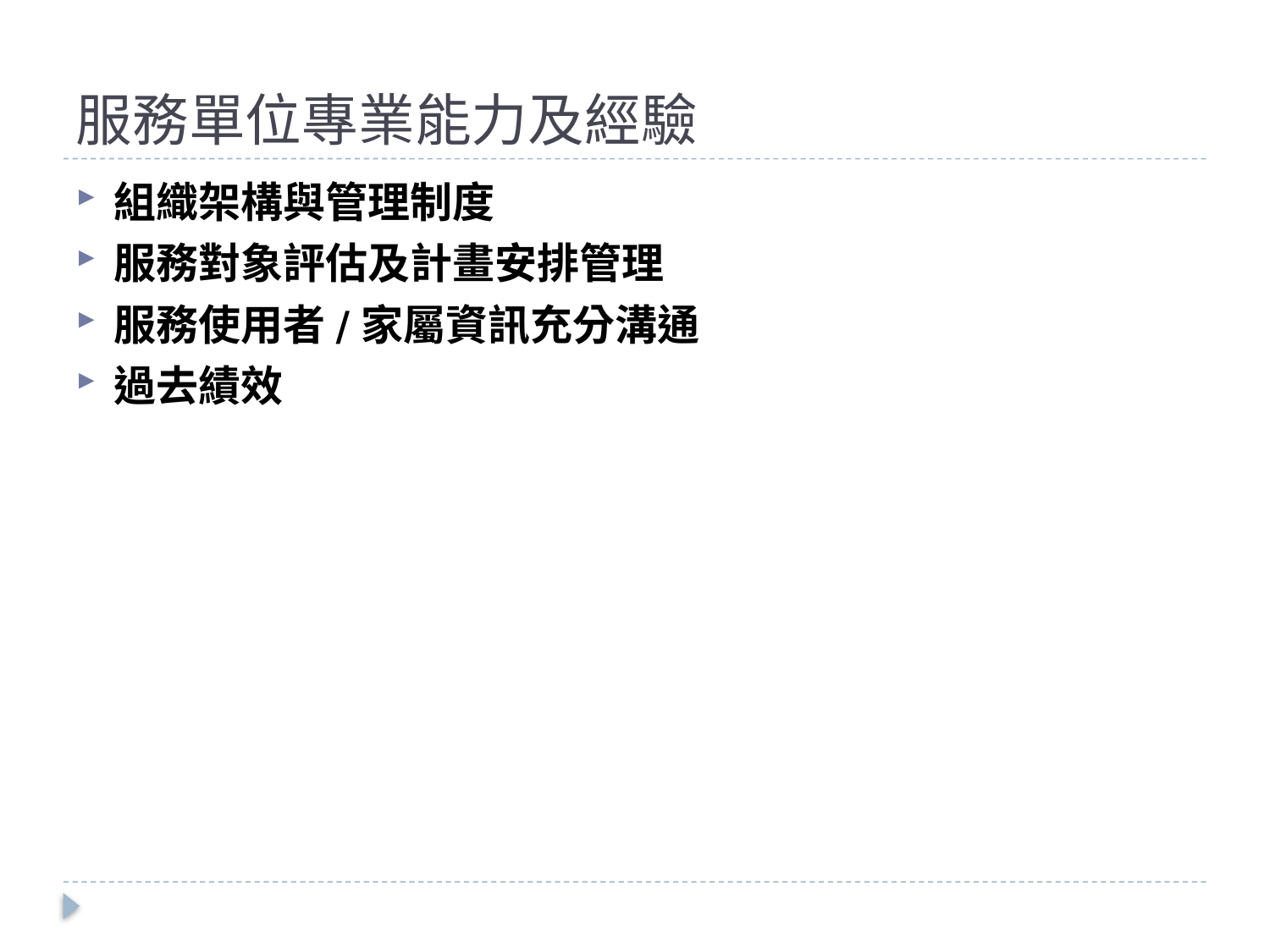

# 服務單位專業能力及經驗
組織架構與管理制度
服務對象評估及計畫安排管理
服務使用者/家屬資訊充分溝通
過去績效